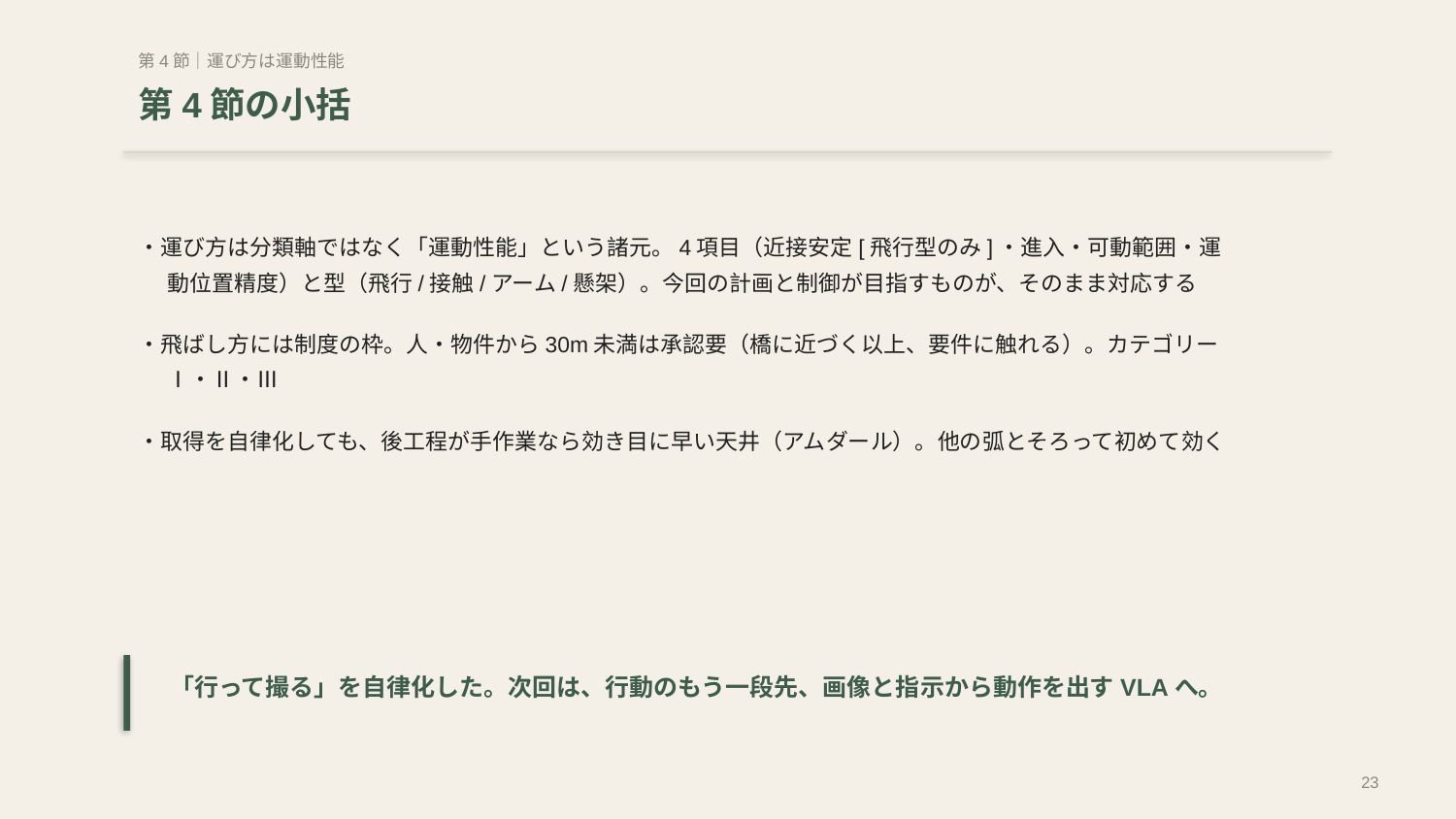

第4節｜運び方は運動性能
第4節の小括

・運び方は分類軸ではなく「運動性能」という諸元。4項目（近接安定[飛行型のみ]・進入・可動範囲・運動位置精度）と型（飛行/接触/アーム/懸架）。今回の計画と制御が目指すものが、そのまま対応する
・飛ばし方には制度の枠。人・物件から30m未満は承認要（橋に近づく以上、要件に触れる）。カテゴリーⅠ・Ⅱ・Ⅲ
・取得を自律化しても、後工程が手作業なら効き目に早い天井（アムダール）。他の弧とそろって初めて効く

「行って撮る」を自律化した。次回は、行動のもう一段先、画像と指示から動作を出すVLAへ。
23